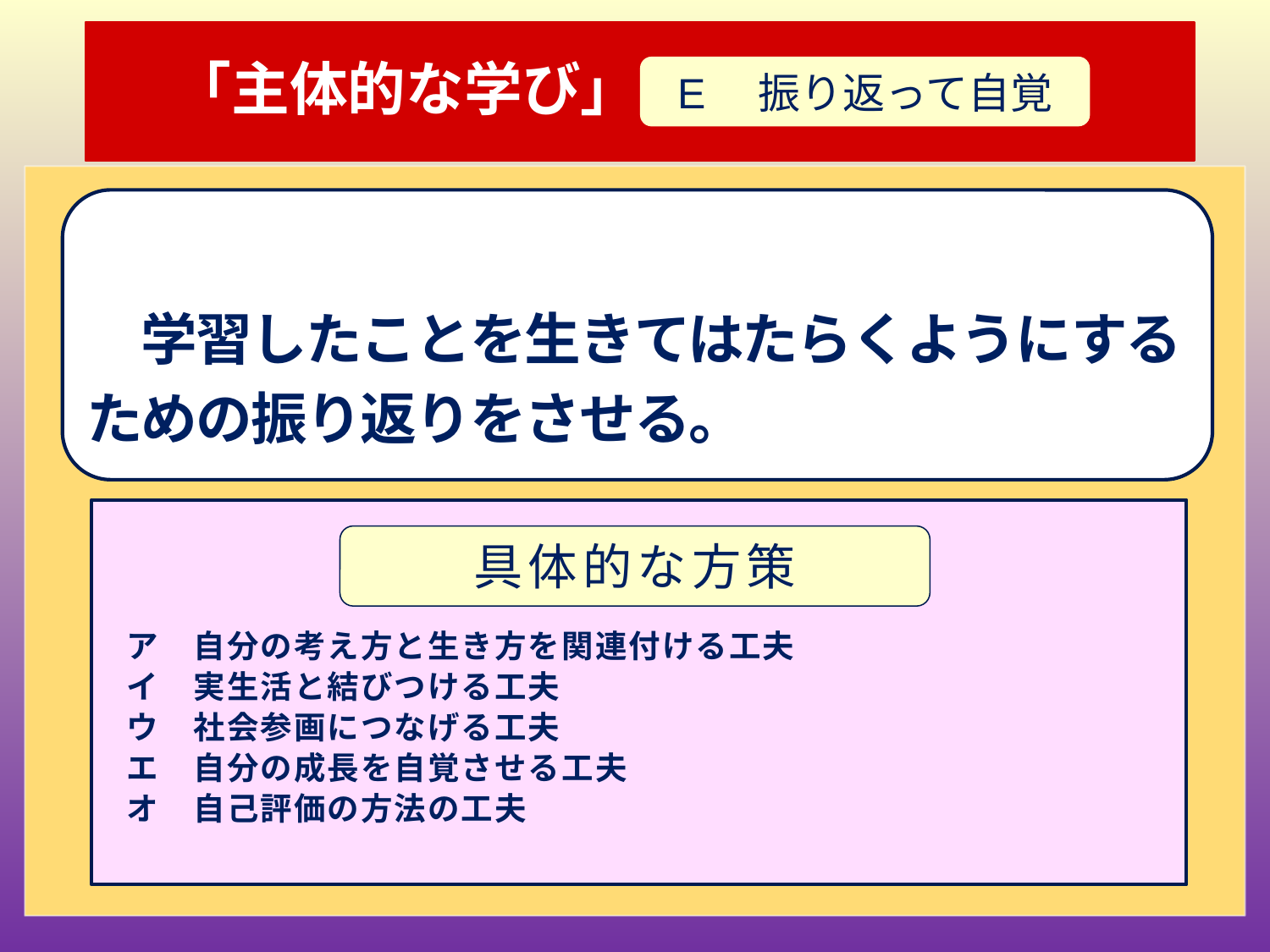

# 「主体的な学び」
E　振り返って自覚

授業改善の視点
　学習したことを生きてはたらくようにするための振り返りをさせる。

ア　自分の考え方と生き方を関連付ける工夫
イ　実生活と結びつける工夫
ウ　社会参画につなげる工夫
エ　自分の成長を自覚させる工夫
オ　自己評価の方法の工夫

具体的な方策